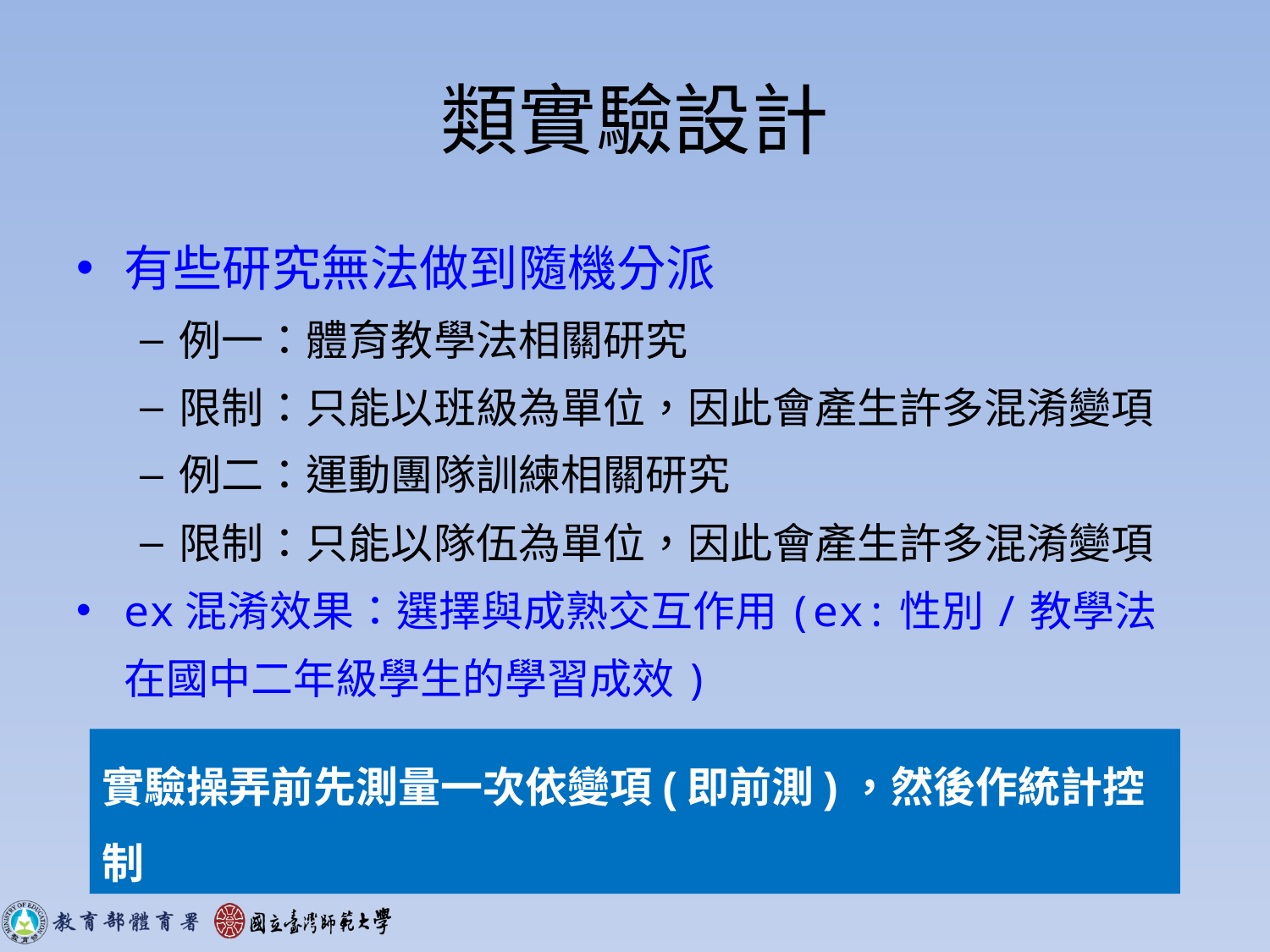

# 類實驗設計
有些研究無法做到隨機分派
例一：體育教學法相關研究
限制：只能以班級為單位，因此會產生許多混淆變項
例二：運動團隊訓練相關研究
限制：只能以隊伍為單位，因此會產生許多混淆變項
ex混淆效果：選擇與成熟交互作用(ex:性別/教學法在國中二年級學生的學習成效)

實驗操弄前先測量一次依變項(即前測)，然後作統計控制